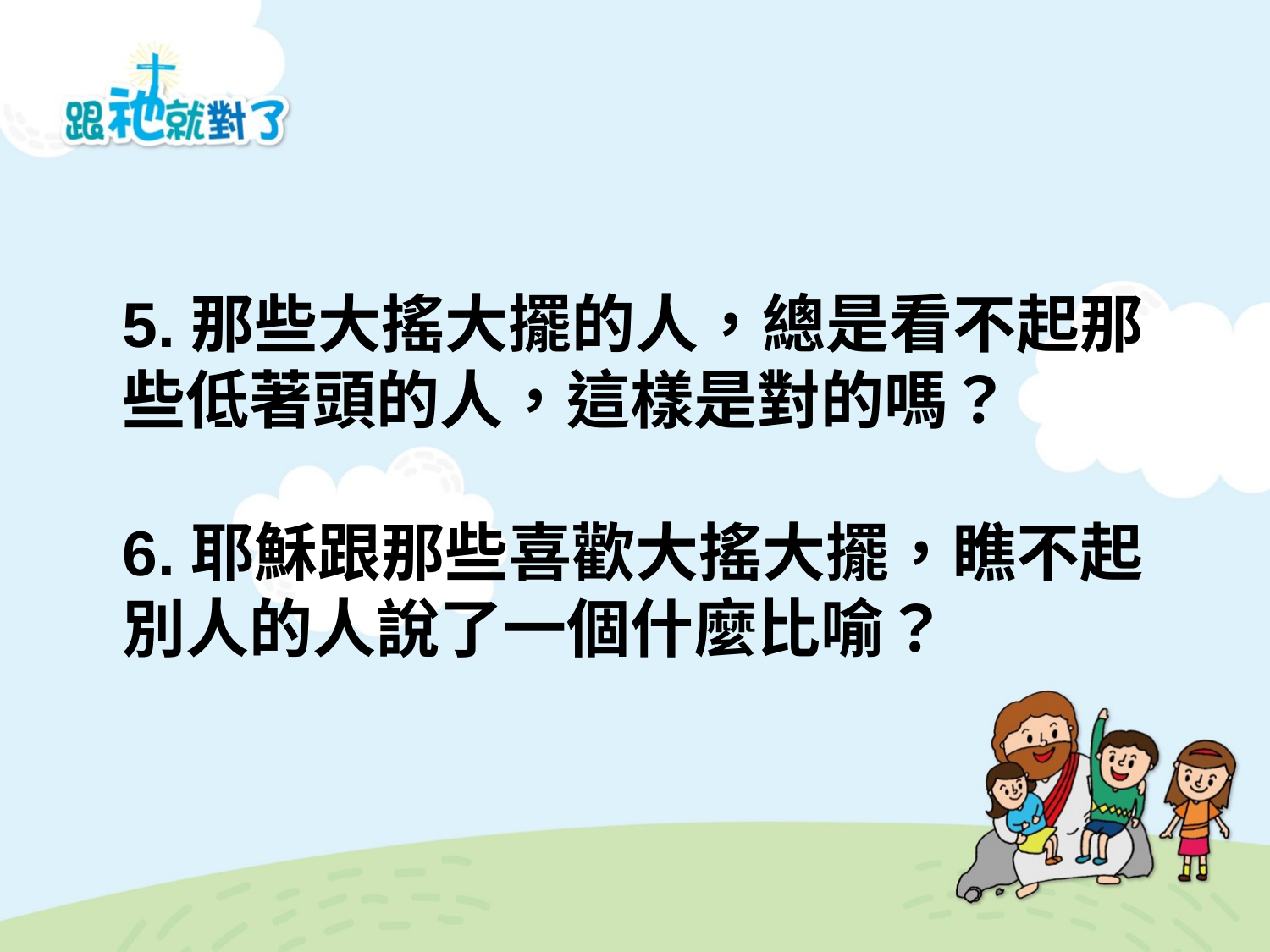

5.那些大搖大擺的人，總是看不起那些低著頭的人，這樣是對的嗎？

6.耶穌跟那些喜歡大搖大擺，瞧不起別人的人說了一個什麼比喻？